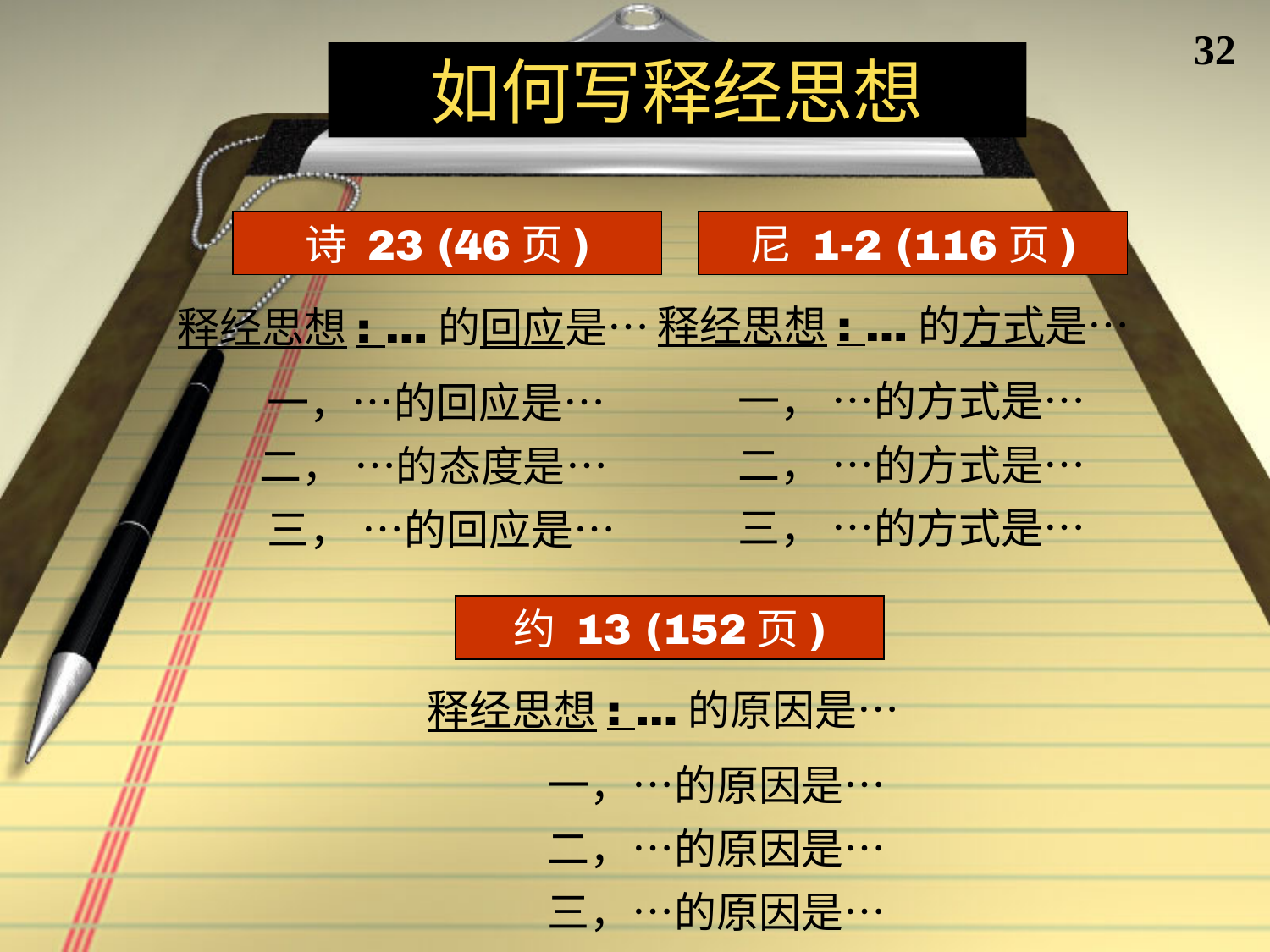

32
如何写释经思想
诗 23 (46页)
尼 1-2 (116页)
释经思想: …的方式是…

释经思想: …的回应是…

一， …的方式是…
一，…的回应是…
二， …的方式是…
二， …的态度是…
三， …的方式是…
三， …的回应是…
约 13 (152页)
释经思想: …的原因是…
一，…的原因是…

二，…的原因是…

三，…的原因是…